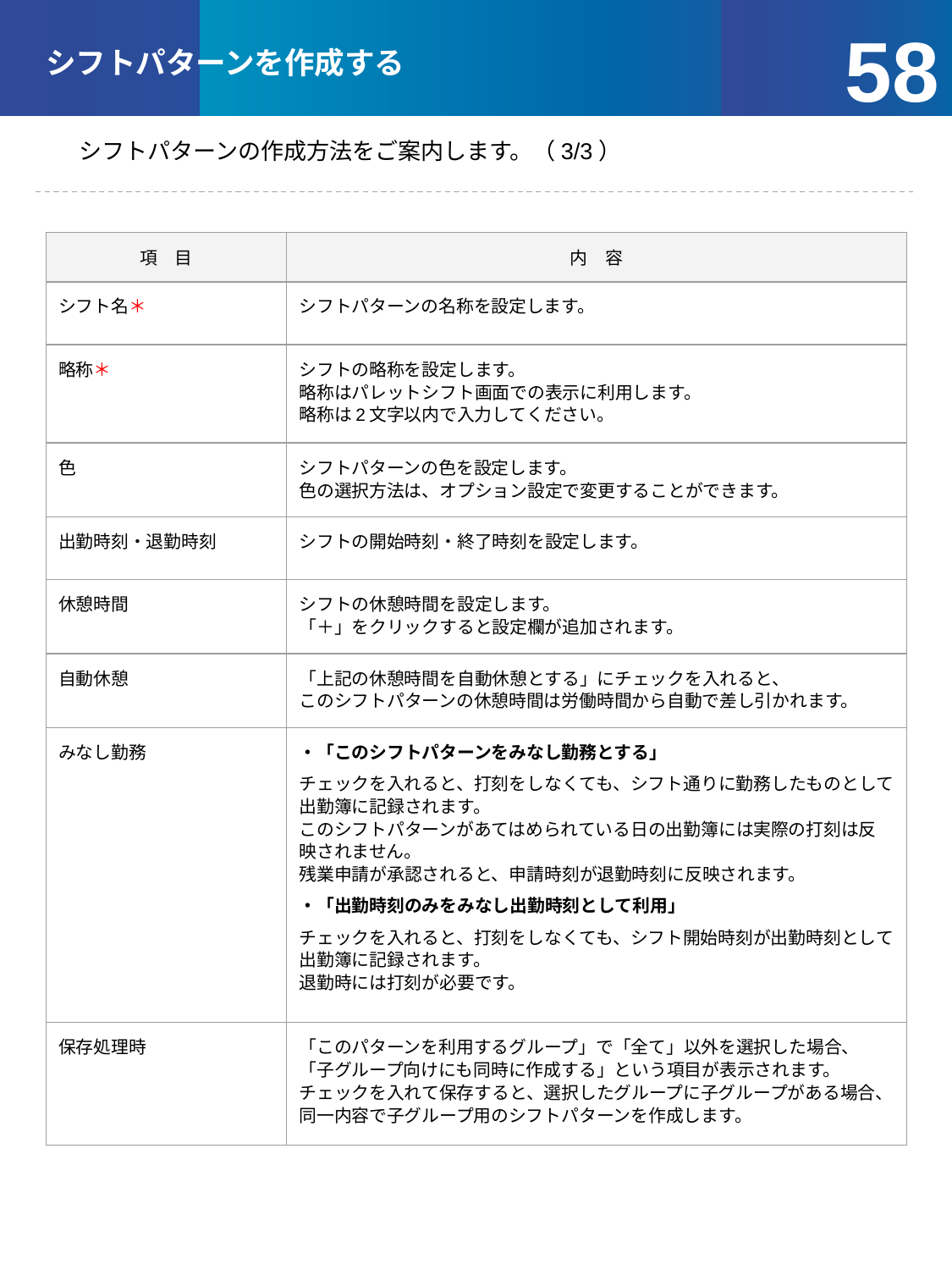

シフトパターンを作成する
58
シフトパターンの作成方法をご案内します。（3/3）

| 項　目 | 内　容 |
| --- | --- |
| シフト名＊ | シフトパターンの名称を設定します。 |
| 略称＊ | シフトの略称を設定します。 略称はパレットシフト画面での表示に利用します。 略称は2文字以内で入力してください。 |
| 色 | シフトパターンの色を設定します。 色の選択方法は、オプション設定で変更することができます。 |
| 出勤時刻・退勤時刻 | シフトの開始時刻・終了時刻を設定します。 |
| 休憩時間 | シフトの休憩時間を設定します。 「＋」をクリックすると設定欄が追加されます。 |
| 自動休憩 | 「上記の休憩時間を自動休憩とする」にチェックを入れると、 このシフトパターンの休憩時間は労働時間から自動で差し引かれます。 |
| みなし勤務 | ・「このシフトパターンをみなし勤務とする」 チェックを入れると、打刻をしなくても、シフト通りに勤務したものとして出勤簿に記録されます。 このシフトパターンがあてはめられている日の出勤簿には実際の打刻は反映されません。 残業申請が承認されると、申請時刻が退勤時刻に反映されます。 ・「出勤時刻のみをみなし出勤時刻として利用」 チェックを入れると、打刻をしなくても、シフト開始時刻が出勤時刻として出勤簿に記録されます。 退勤時には打刻が必要です。 |
| 保存処理時 | 「このパターンを利用するグループ」で「全て」以外を選択した場合、「子グループ向けにも同時に作成する」という項目が表示されます。 チェックを入れて保存すると、選択したグループに子グループがある場合、同一内容で子グループ用のシフトパターンを作成します。 |